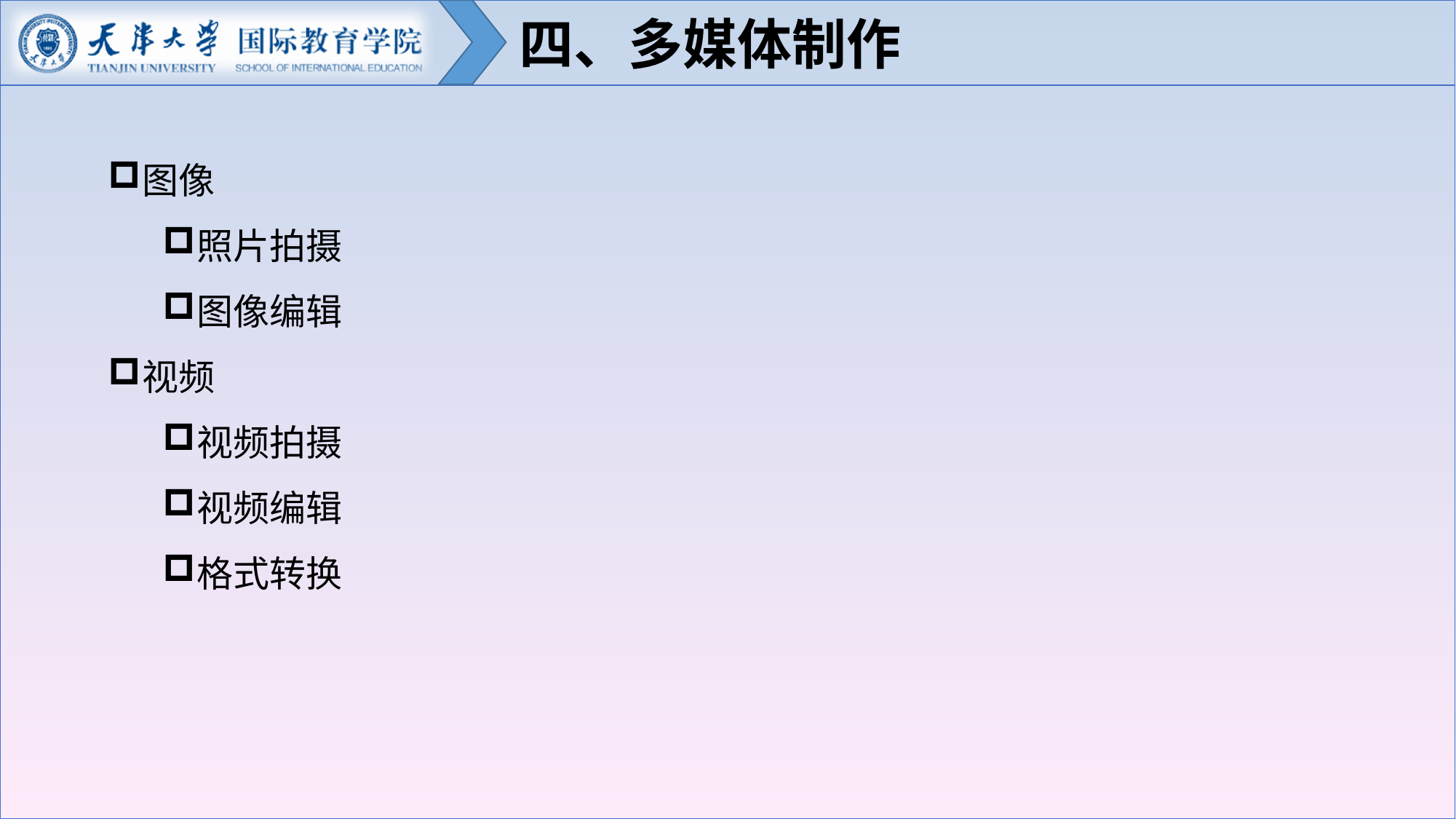

四、多媒体制作

图像
照片拍摄
图像编辑
视频
视频拍摄
视频编辑
格式转换